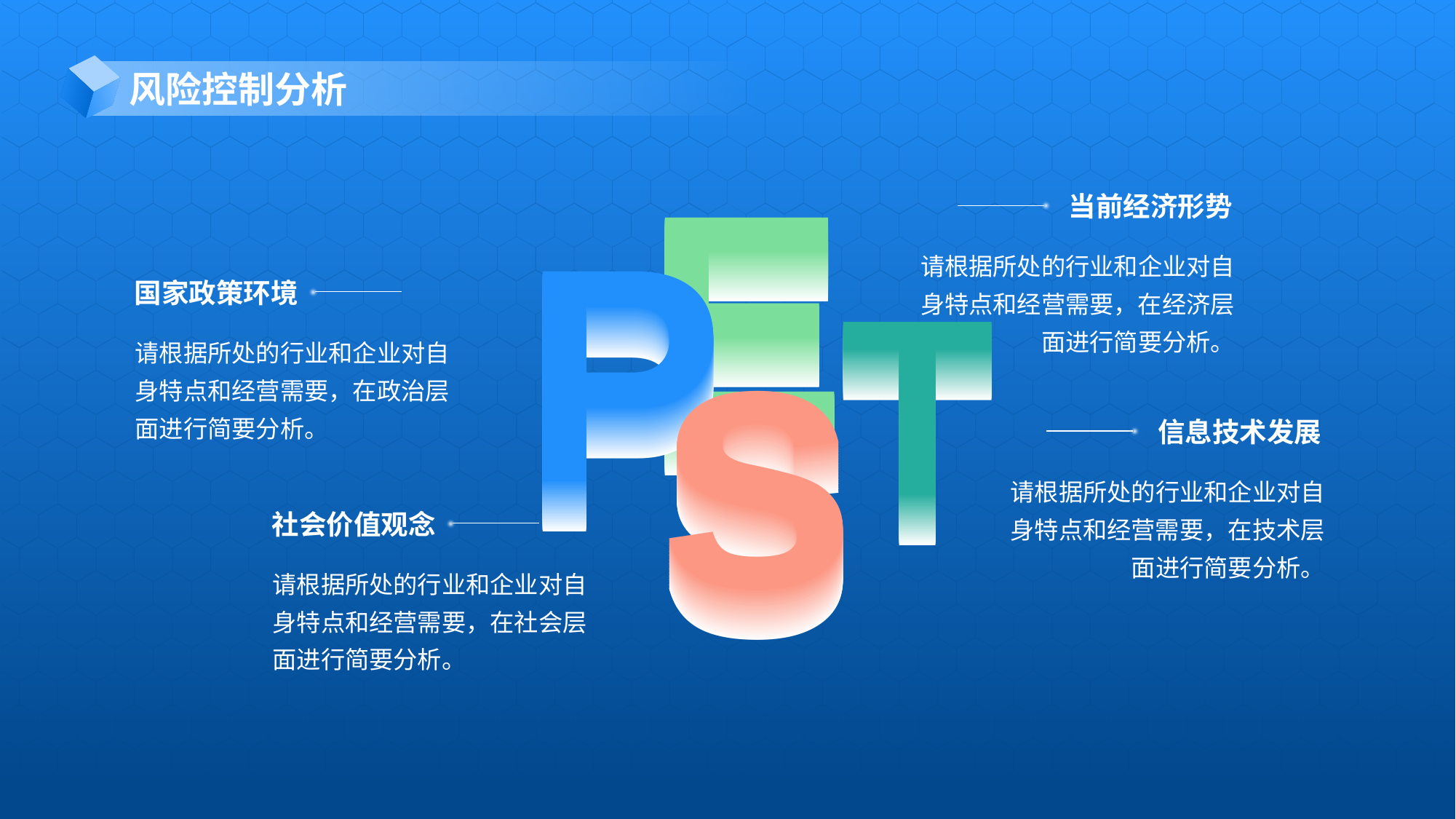

风险控制分析
E
E
E
E
E
E
E
E
E
E
E
E
E
E
E
E
E
E
E
E
E
E
E
E
E
E
E
E
E
E
E
E
E
E
E
E
E
E
E
E
E
E
P
P
P
P
P
P
P
P
P
P
P
P
当前经济形势
P
P
P
P
P
P
P
P
P
P

P
P
P
P
P
P
P
P
P
P
P
P
P
P
P
s
P
s
P
s
P
s
P
s
P
s
P
s
s
s
s
s
s
s
s
s
s
请根据所处的行业和企业对自身特点和经营需要，在经济层面进行简要分析。
T
s
T
s
T
s
T
s
T
s
T
s
T
s
T
s
T
s
T
s
T
s
T
s
T
s
T
s
T
s
T
s
T
s
T
s
T
s
T
s
T
s
T
s
T
s
T
s
T
s
T
s
T
T
T
国家政策环境
T
T
T
T
T
T
T
T
T
T

T
T
T
请根据所处的行业和企业对自身特点和经营需要，在政治层面进行简要分析。
信息技术发展

请根据所处的行业和企业对自身特点和经营需要，在技术层面进行简要分析。
社会价值观念

请根据所处的行业和企业对自身特点和经营需要，在社会层面进行简要分析。